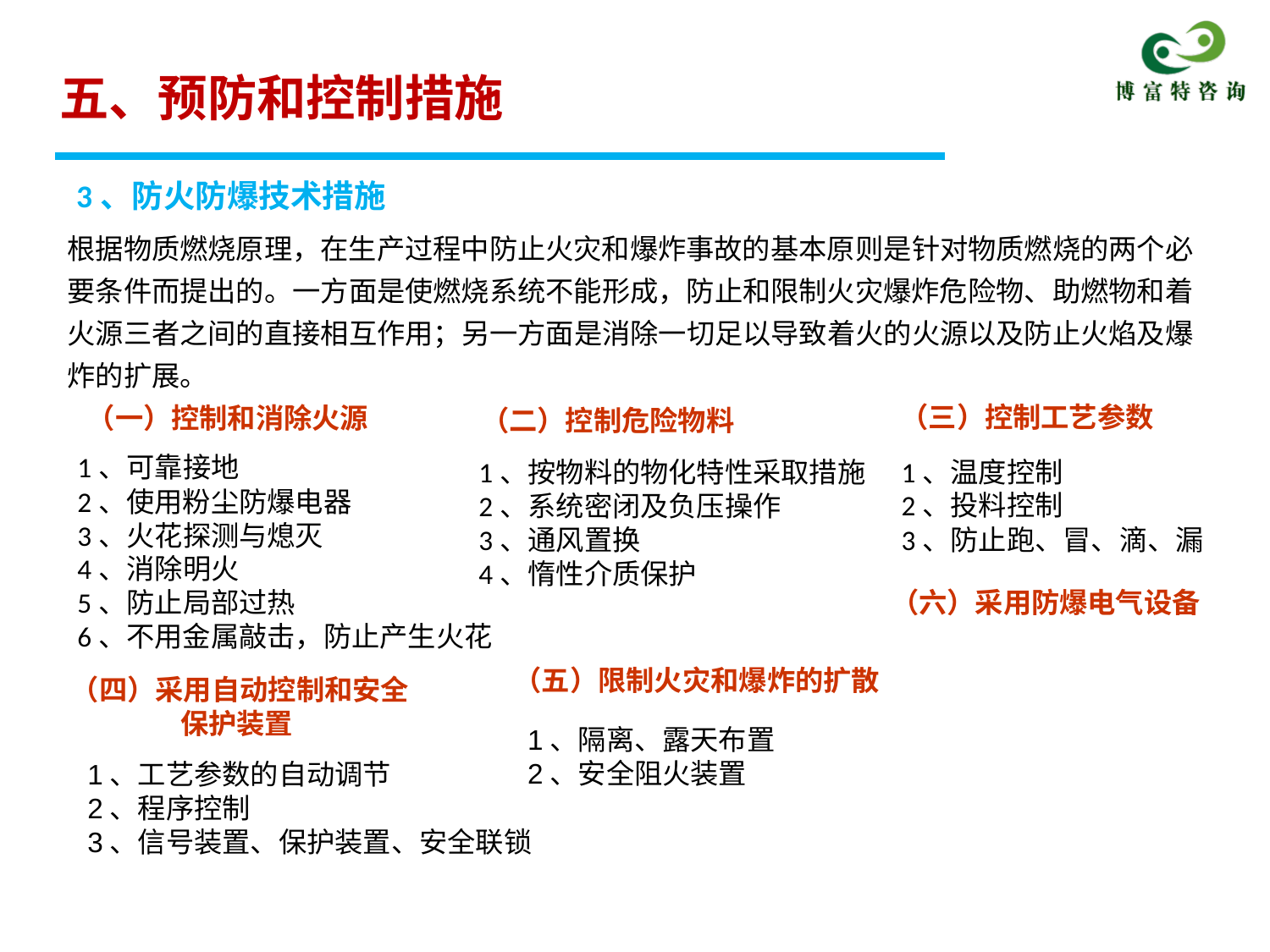

五、预防和控制措施
3、防火防爆技术措施
根据物质燃烧原理，在生产过程中防止火灾和爆炸事故的基本原则是针对物质燃烧的两个必要条件而提出的。一方面是使燃烧系统不能形成，防止和限制火灾爆炸危险物、助燃物和着火源三者之间的直接相互作用；另一方面是消除一切足以导致着火的火源以及防止火焰及爆炸的扩展。
（三）控制工艺参数
（一）控制和消除火源
（二）控制危险物料
1、可靠接地
2、使用粉尘防爆电器
3、火花探测与熄灭
4、消除明火
5、防止局部过热
6、不用金属敲击，防止产生火花
1、温度控制
2、投料控制
3、防止跑、冒、滴、漏

1、按物料的物化特性采取措施
2、系统密闭及负压操作
3、通风置换
4、惰性介质保护
（六）采用防爆电气设备
（五）限制火灾和爆炸的扩散
（四）采用自动控制和安全保护装置
1、隔离、露天布置
2、安全阻火装置
1、工艺参数的自动调节
2、程序控制
3、信号装置、保护装置、安全联锁